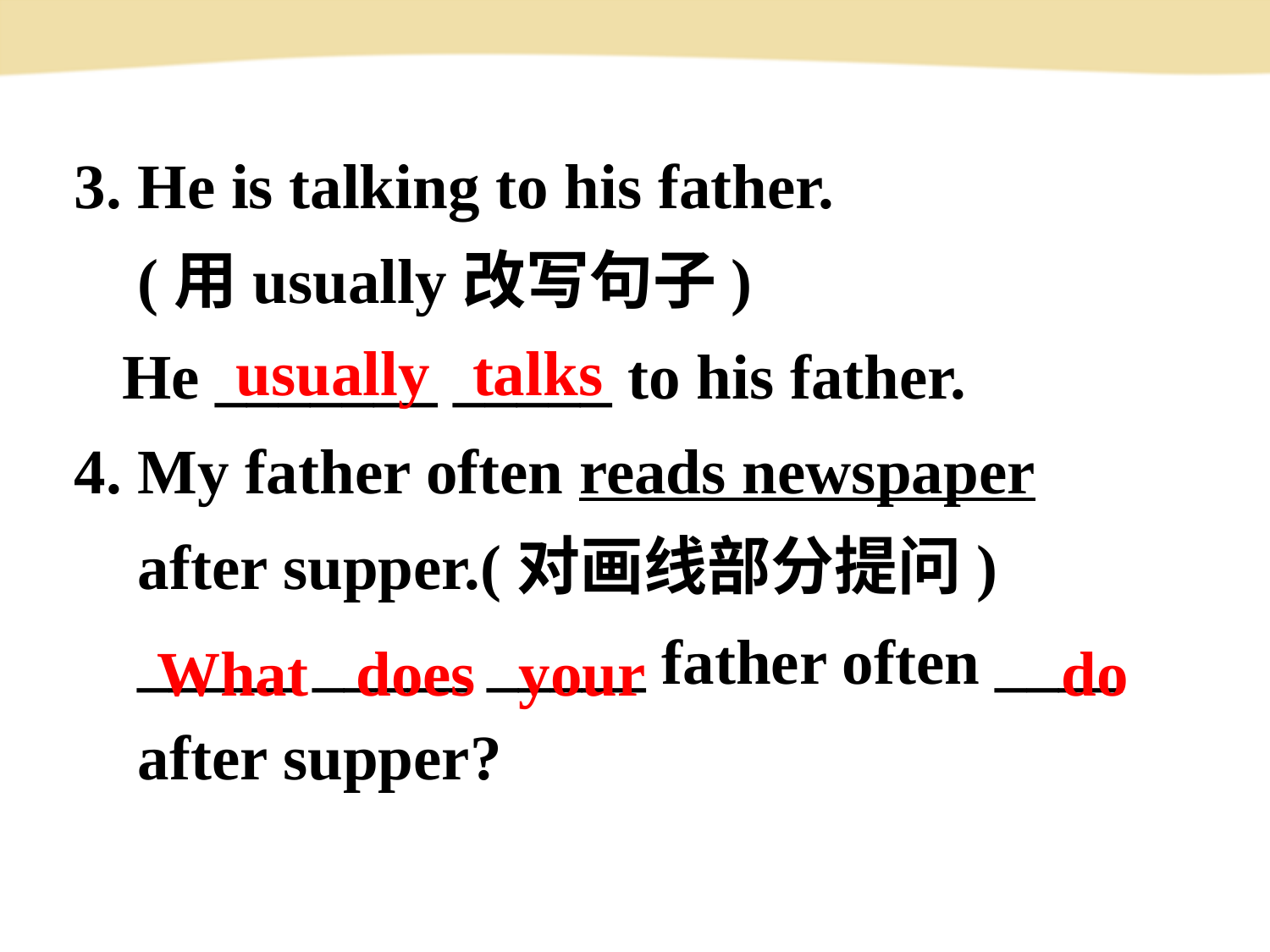

3. He is talking to his father.
    (用usually改写句子)
   He _______ _____ to his father.
4. My father often reads newspaper
    after supper.(对画线部分提问)
    _____ _____ _____ father often ____
    after supper?
usually   talks
What   does   your
do